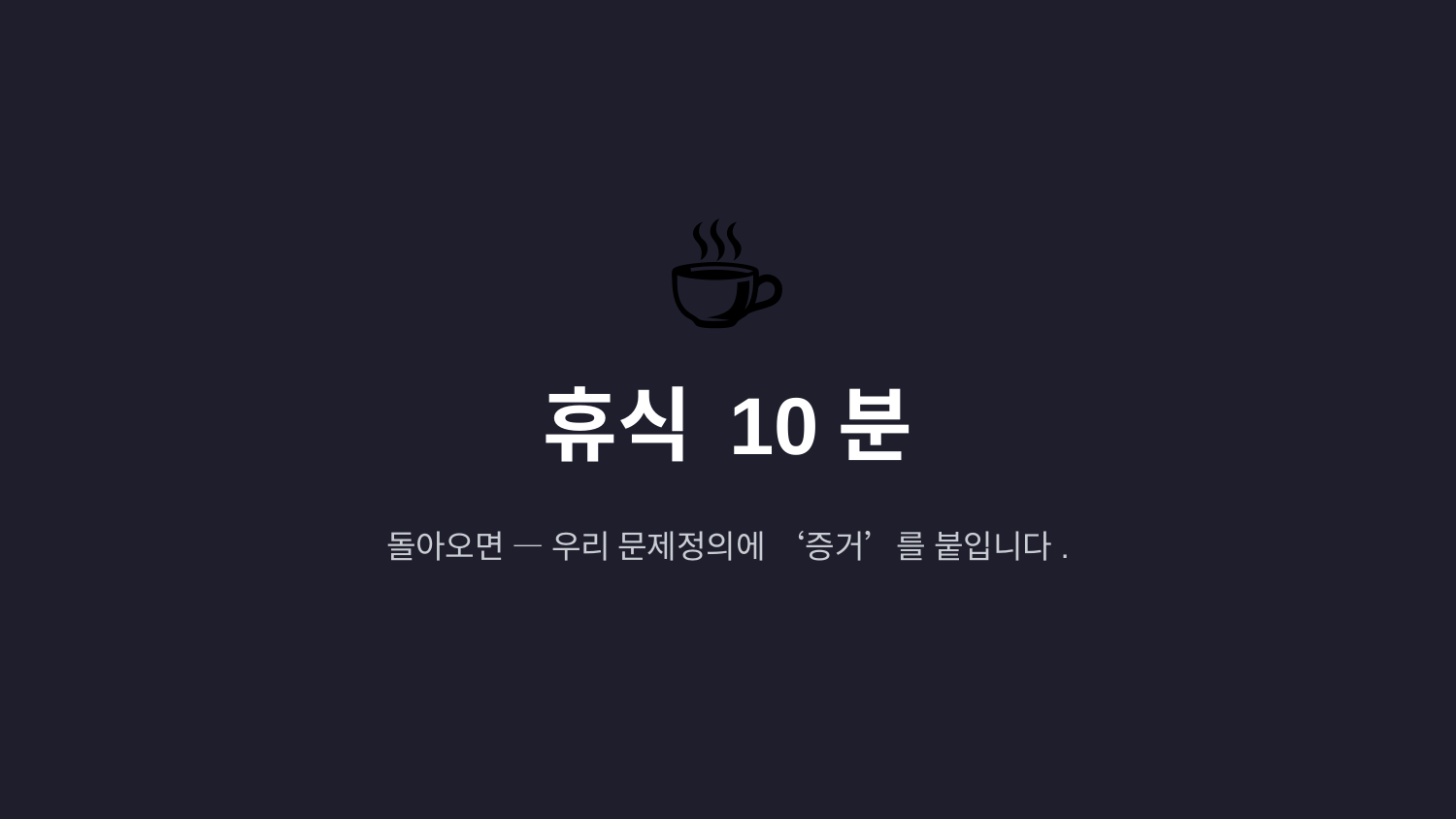

☕
휴식 10분
돌아오면 — 우리 문제정의에 ‘증거’를 붙입니다.